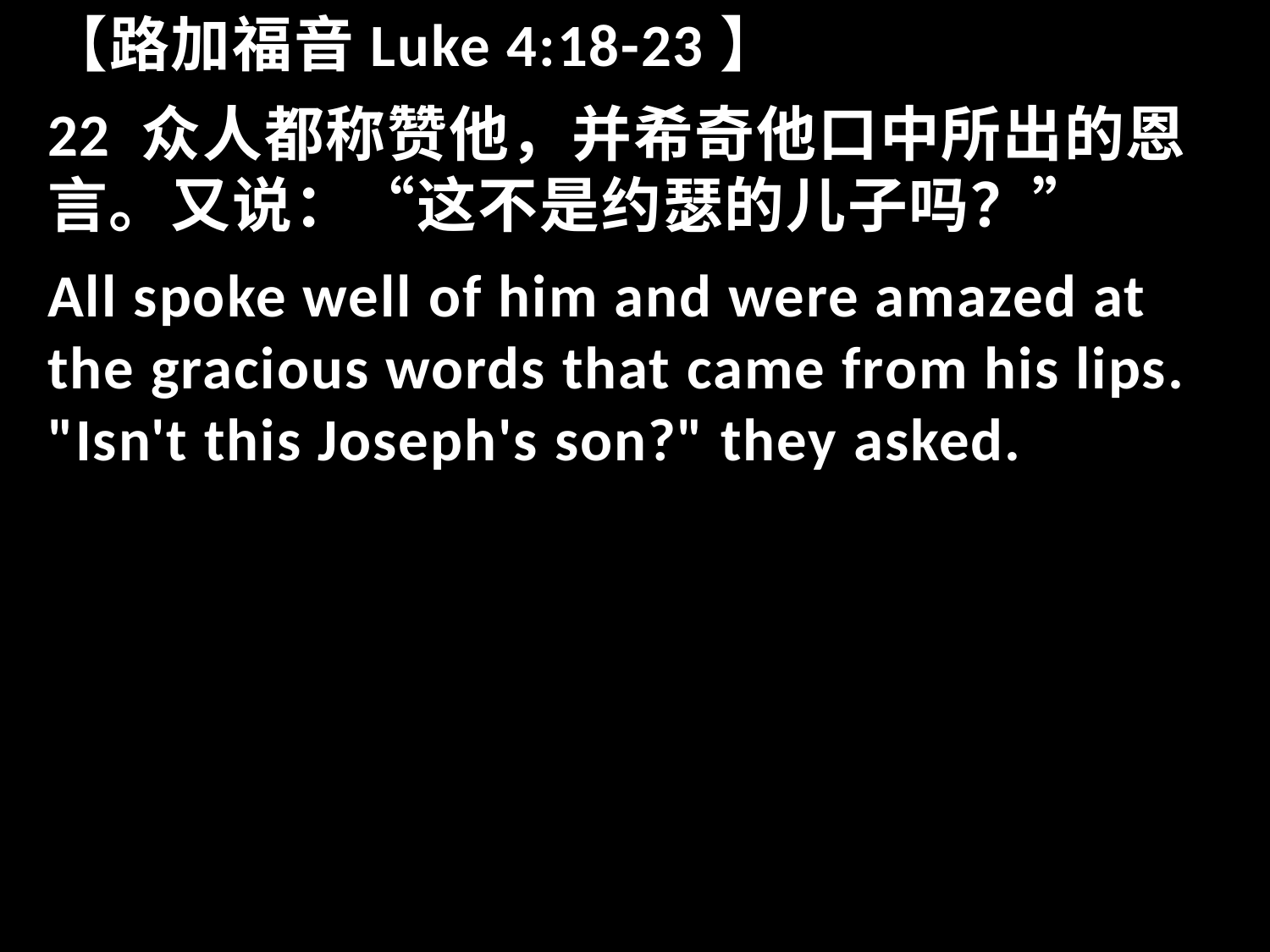

【路加福音Luke 4:18-23】
22 众人都称赞他，并希奇他口中所出的恩言。又说：“这不是约瑟的儿子吗？”
All spoke well of him and were amazed at the gracious words that came from his lips. "Isn't this Joseph's son?" they asked.